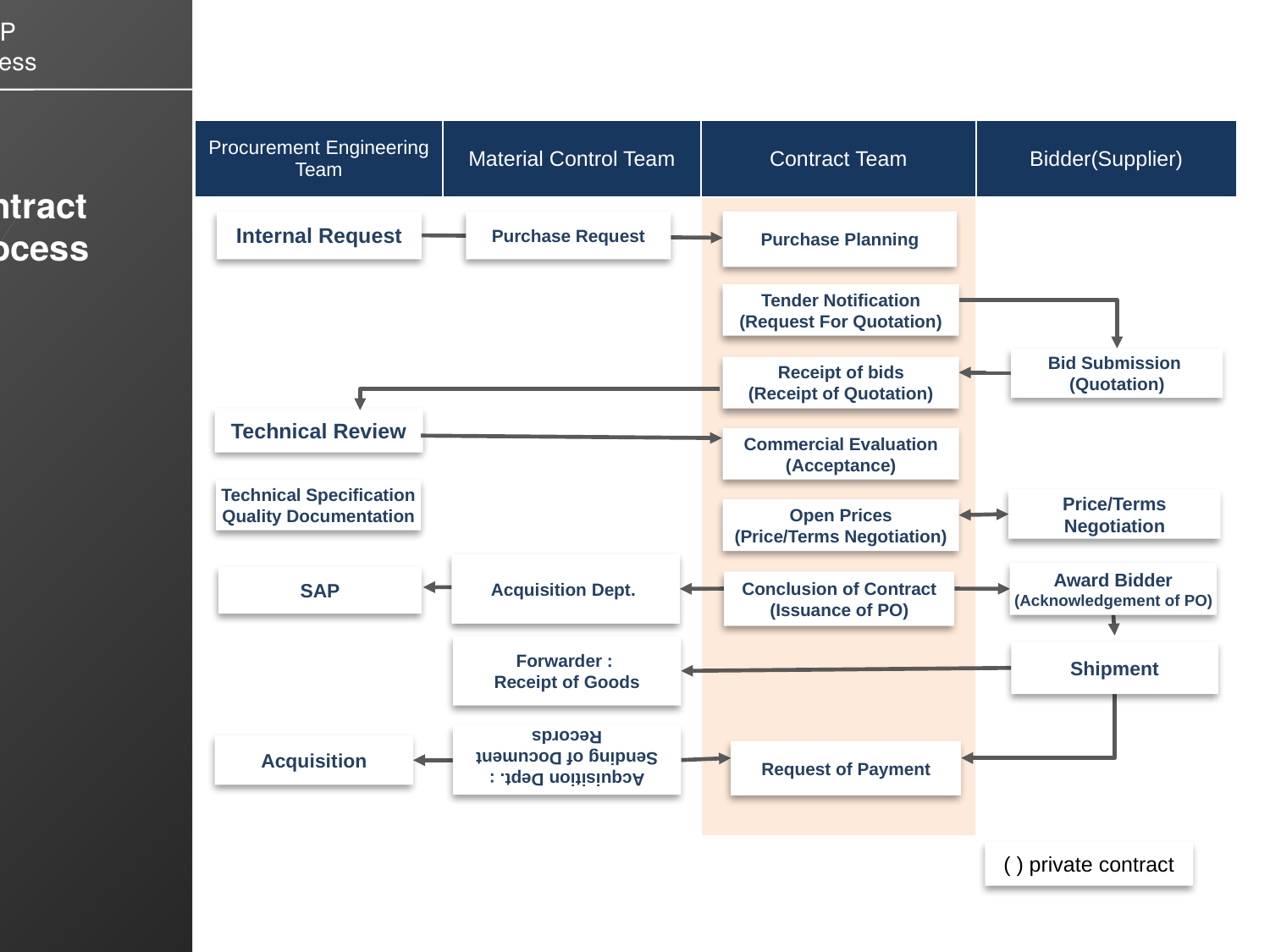

2 Company Profile
2.1
조직도
[ 본사 ]
Contract
 Process
KHNP
Process
| Procurement Engineering Team | Material Control Team | Contract Team | Bidder(Supplier) |
| --- | --- | --- | --- |
|  |  |  |  |
Internal Request
Purchase Request
Purchase Planning
Tender Notification
(Request For Quotation)
Bid Submission
(Quotation)
Receipt of bids
(Receipt of Quotation)
Technical Review
Commercial Evaluation
(Acceptance)
Technical Specification
Quality Documentation
Price/Terms Negotiation
Open Prices
(Price/Terms Negotiation)
Acquisition Dept.
Award Bidder
(Acknowledgement of PO)
SAP
Conclusion of Contract
(Issuance of PO)

Forwarder :
Receipt of Goods
Shipment
Acquisition Dept. : Sending of Document Records
Acquisition
Request of Payment
( ) private contract